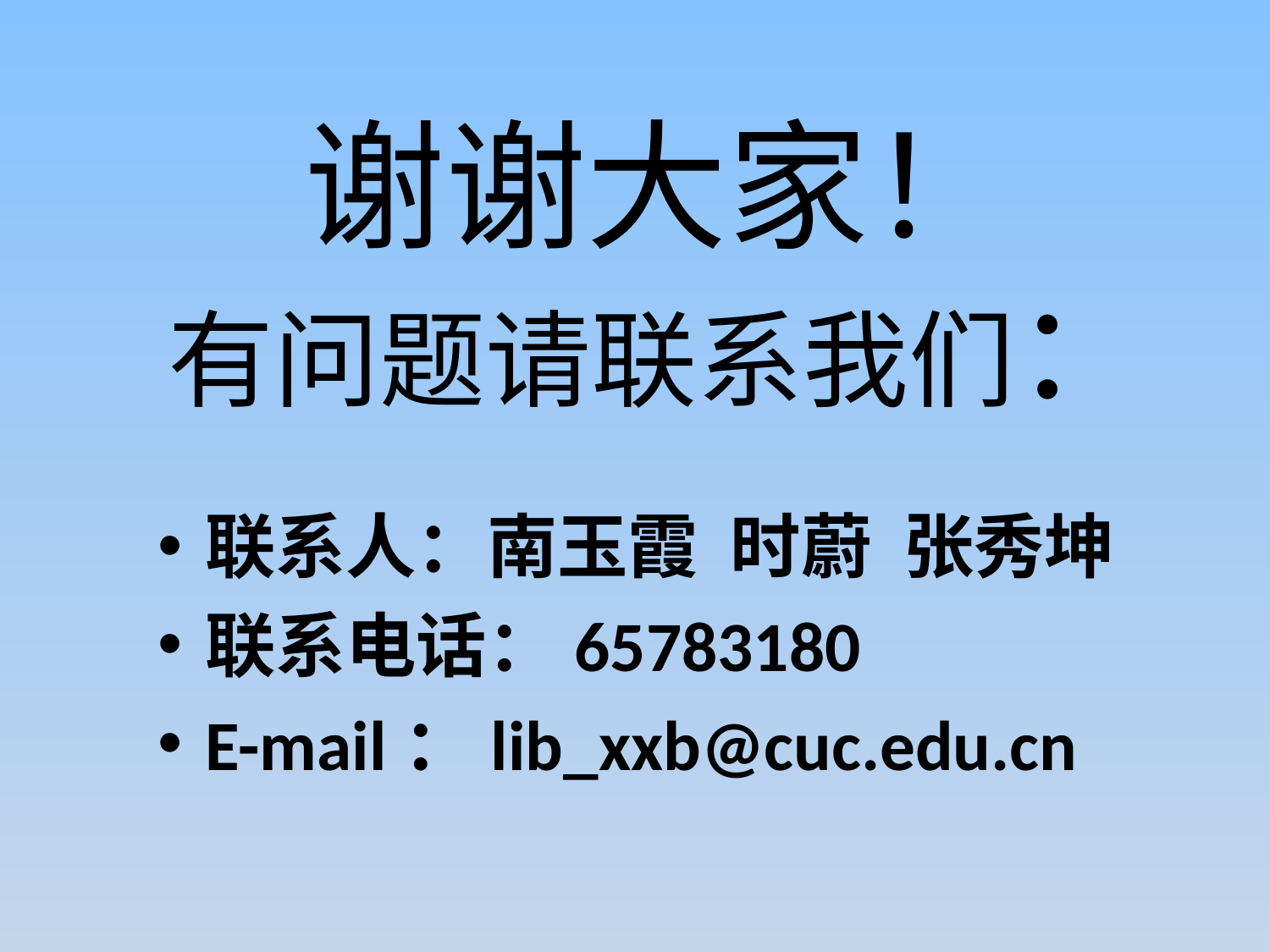

谢谢大家！
有问题请联系我们：
联系人：南玉霞  时蔚  张秀坤
联系电话：65783180
E-mail：lib_xxb@cuc.edu.cn